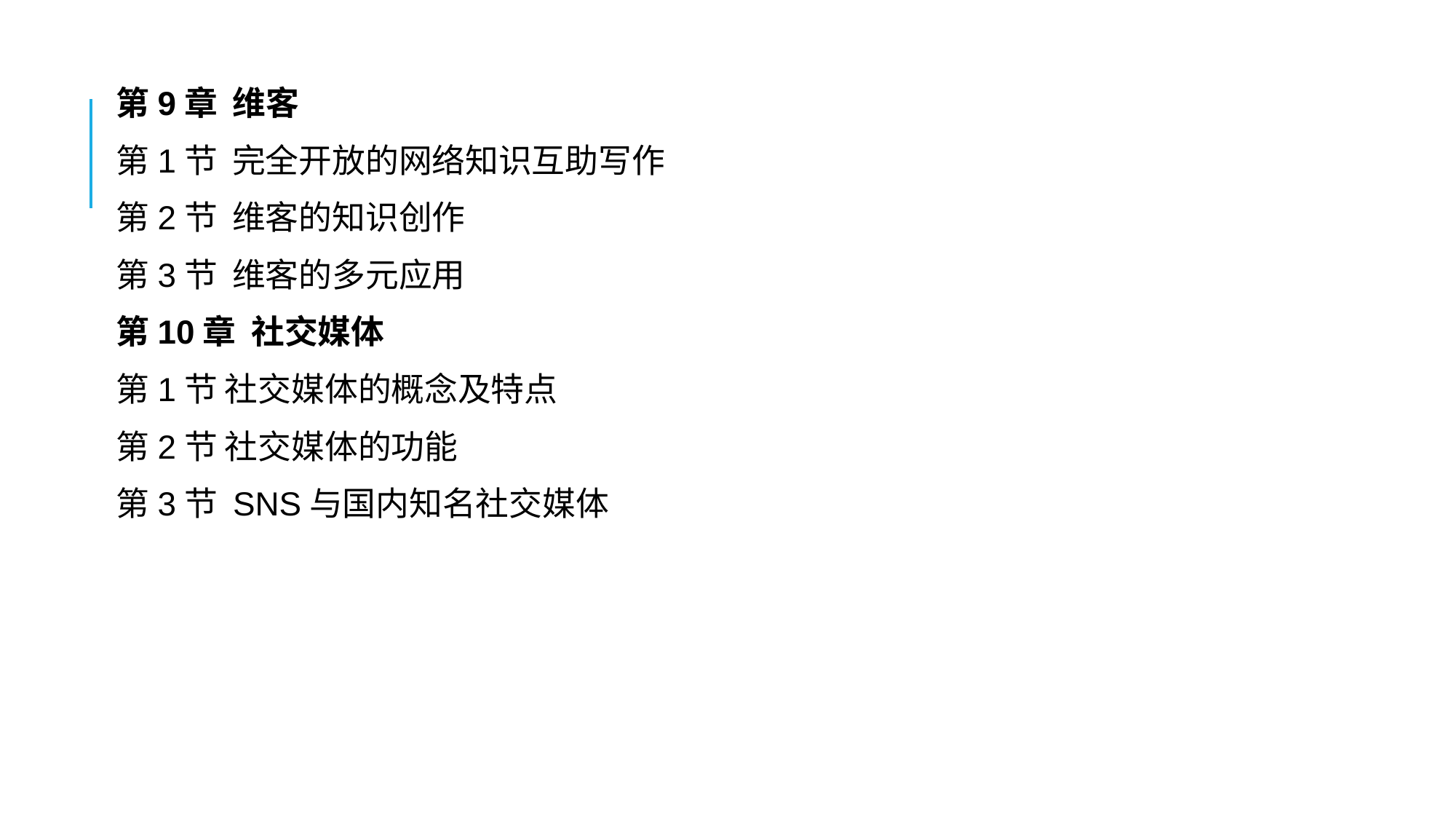

#
第9章  维客
第1节  完全开放的网络知识互助写作
第2节  维客的知识创作
第3节  维客的多元应用
第10章  社交媒体
第1节 社交媒体的概念及特点
第2节 社交媒体的功能
第3节 SNS与国内知名社交媒体